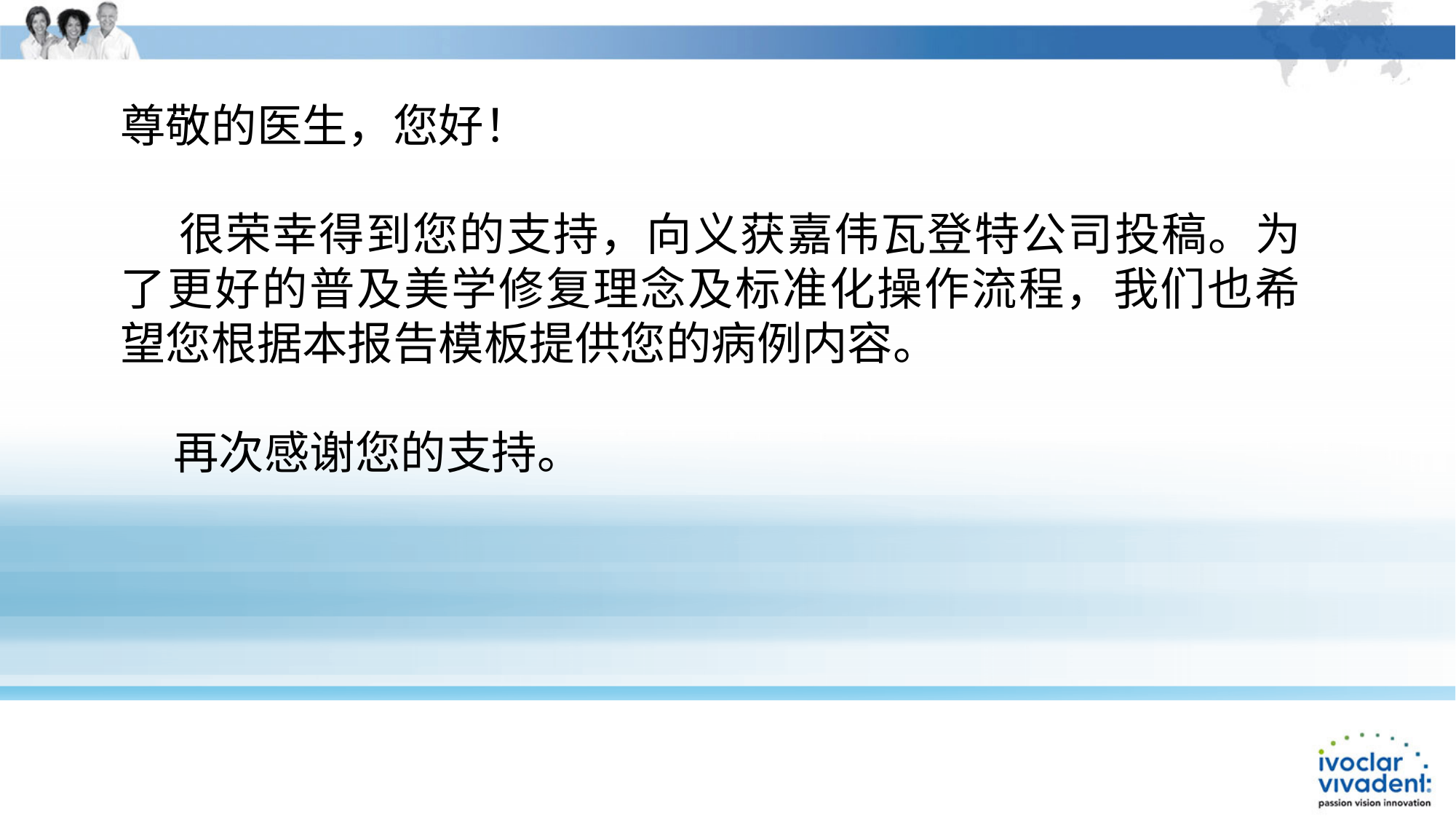

尊敬的医生，您好！

    很荣幸得到您的支持，向义获嘉伟瓦登特公司投稿。为了更好的普及美学修复理念及标准化操作流程，我们也希望您根据本报告模板提供您的病例内容。

 再次感谢您的支持。